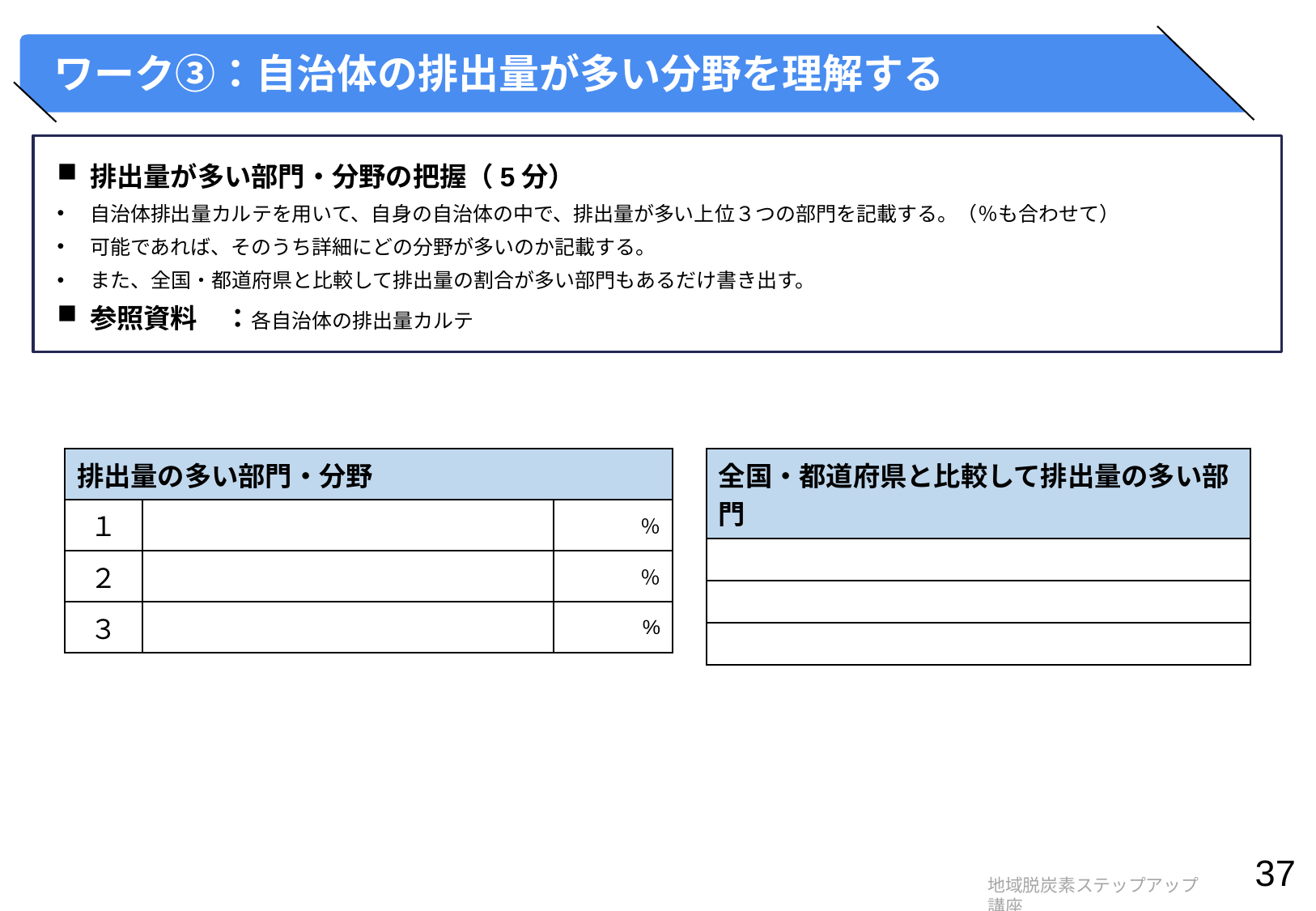

# ワーク③：自治体の排出量が多い分野を理解する
排出量が多い部門・分野の把握（5分）
自治体排出量カルテを用いて、自身の自治体の中で、排出量が多い上位３つの部門を記載する。（％も合わせて）
可能であれば、そのうち詳細にどの分野が多いのか記載する。
また、全国・都道府県と比較して排出量の割合が多い部門もあるだけ書き出す。
参照資料　：各自治体の排出量カルテ
| 排出量の多い部門・分野 | 区域の特徴・特性 | 強み、課題 |
| --- | --- | --- |
| １ |  | ％ |
| ２ |  | ％ |
| ３ |  | % |
| 全国・都道府県と比較して排出量の多い部門 |
| --- |
|  |
|  |
|  |